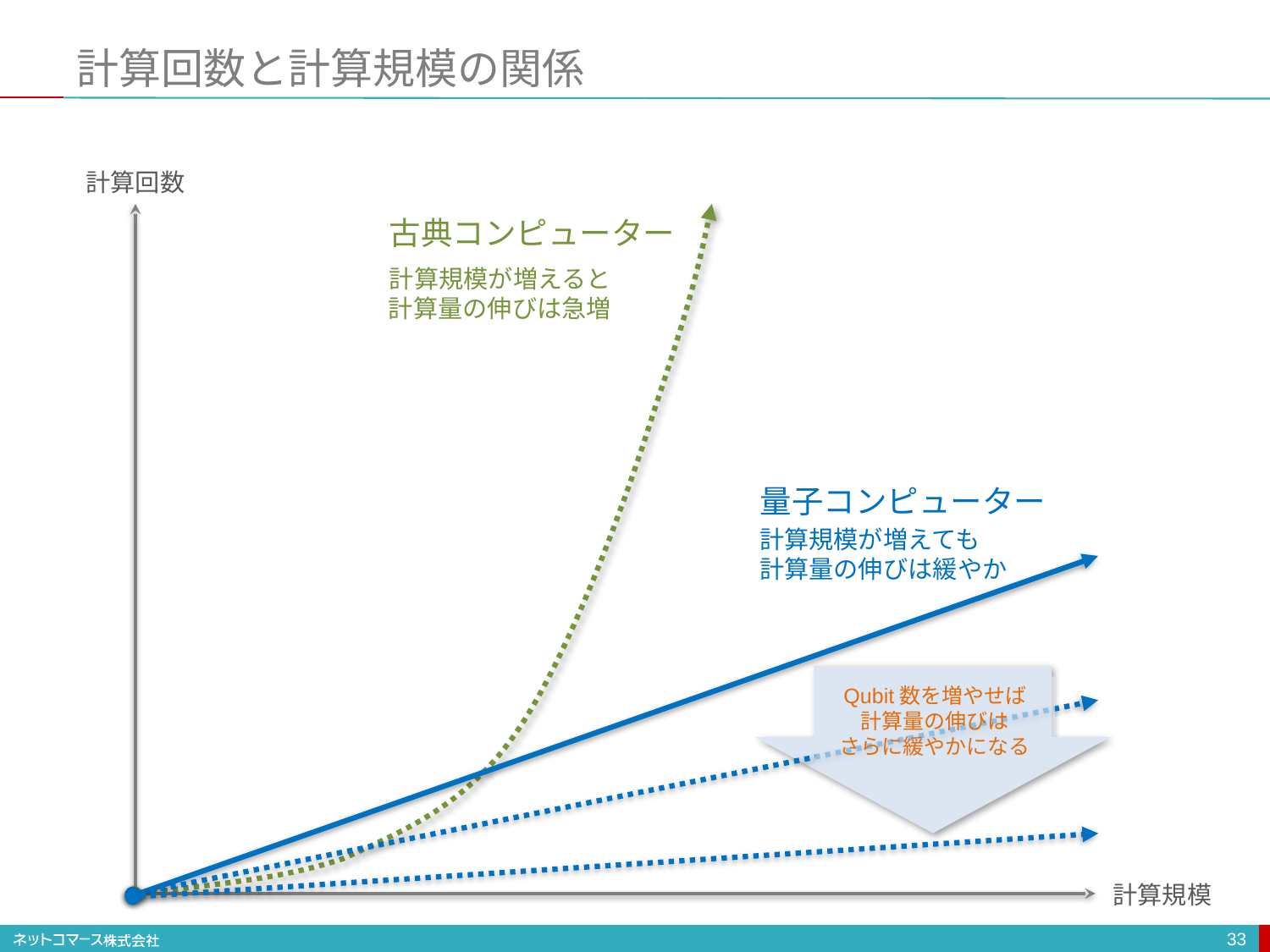

# 計算回数と計算規模の関係
計算回数

古典コンピューター
計算規模が増えると
計算量の伸びは急増
量子コンピューター
計算規模が増えても
計算量の伸びは緩やか

Qubit数を増やせば
計算量の伸びは
さらに緩やかになる
計算規模
33